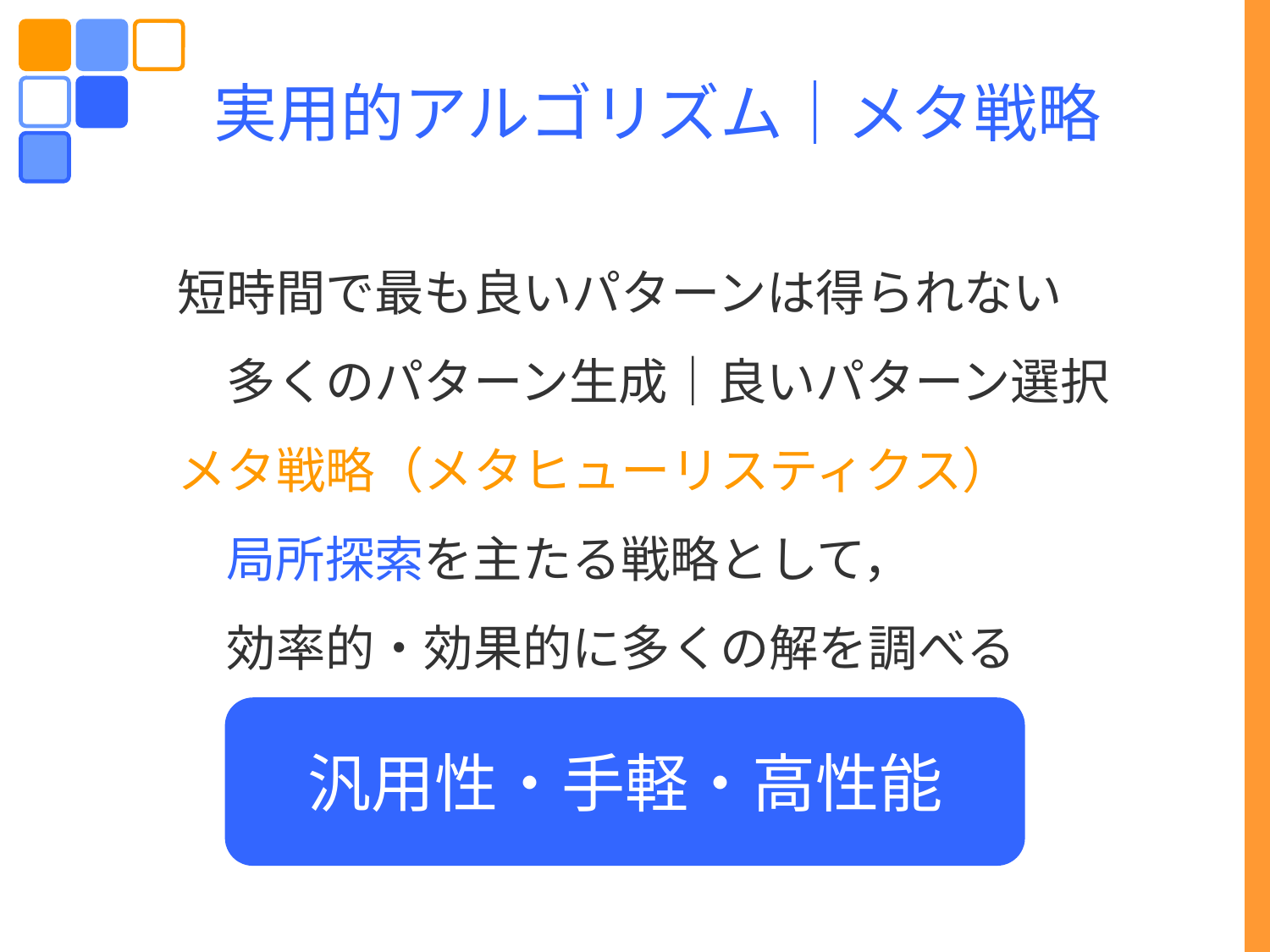

# 実用的アルゴリズム｜メタ戦略
短時間で最も良いパターンは得られない
　多くのパターン生成｜良いパターン選択
メタ戦略（メタヒューリスティクス）
　局所探索を主たる戦略として，
　効率的・効果的に多くの解を調べる
汎用性・手軽・高性能